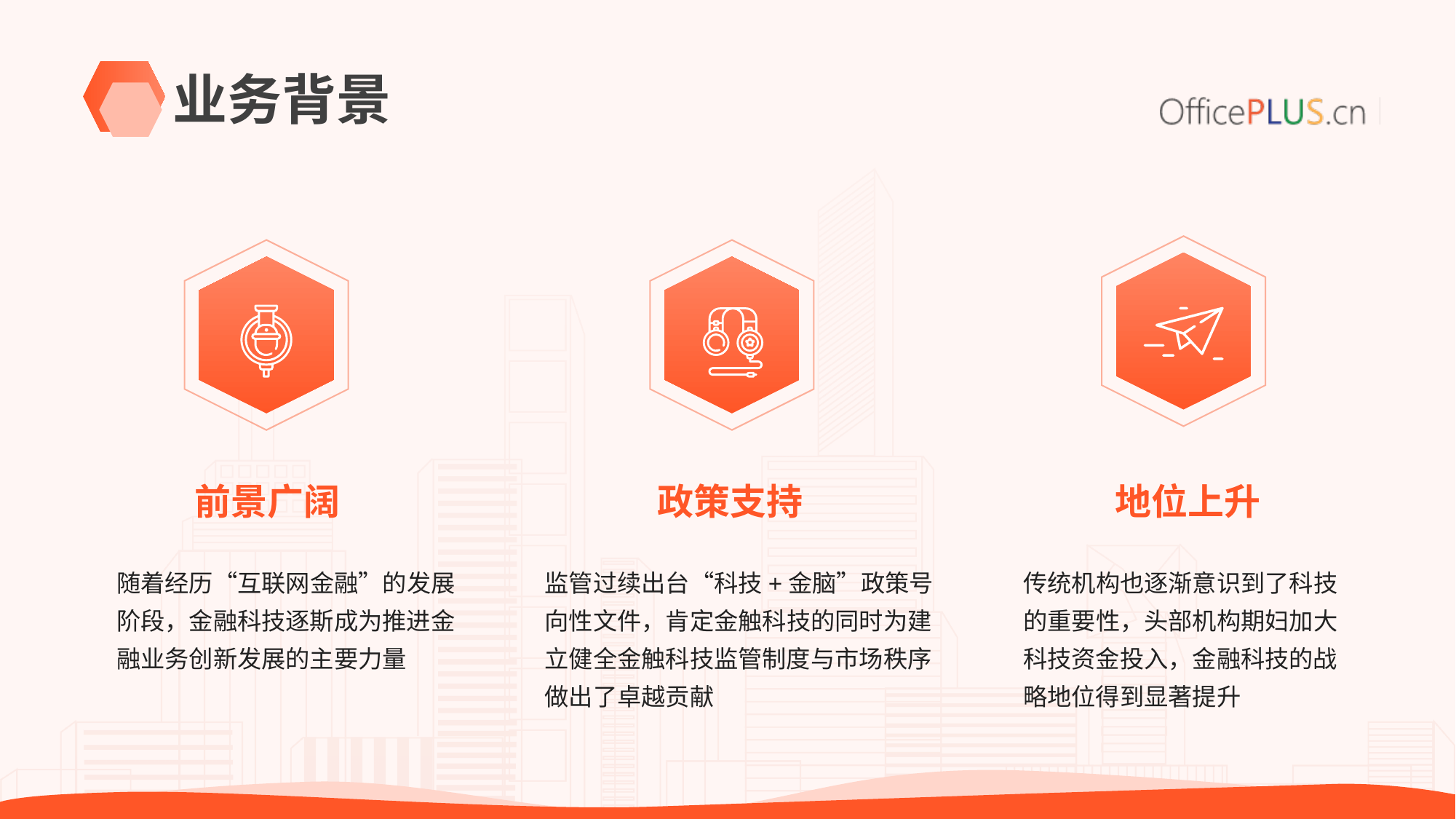

# 业务背景

政策支持
地位上升
前景广阔
随着经历“互联网金融”的发展阶段，金融科技逐斯成为推进金融业务创新发展的主要力量
监管过续出台“科技+金脑”政策号向性文件，肯定金触科技的同时为建立健全金触科技监管制度与市场秩序做出了卓越贡献
传统机构也逐渐意识到了科技的重要性，头部机构期妇加大科技资金投入，金融科技的战略地位得到显著提升